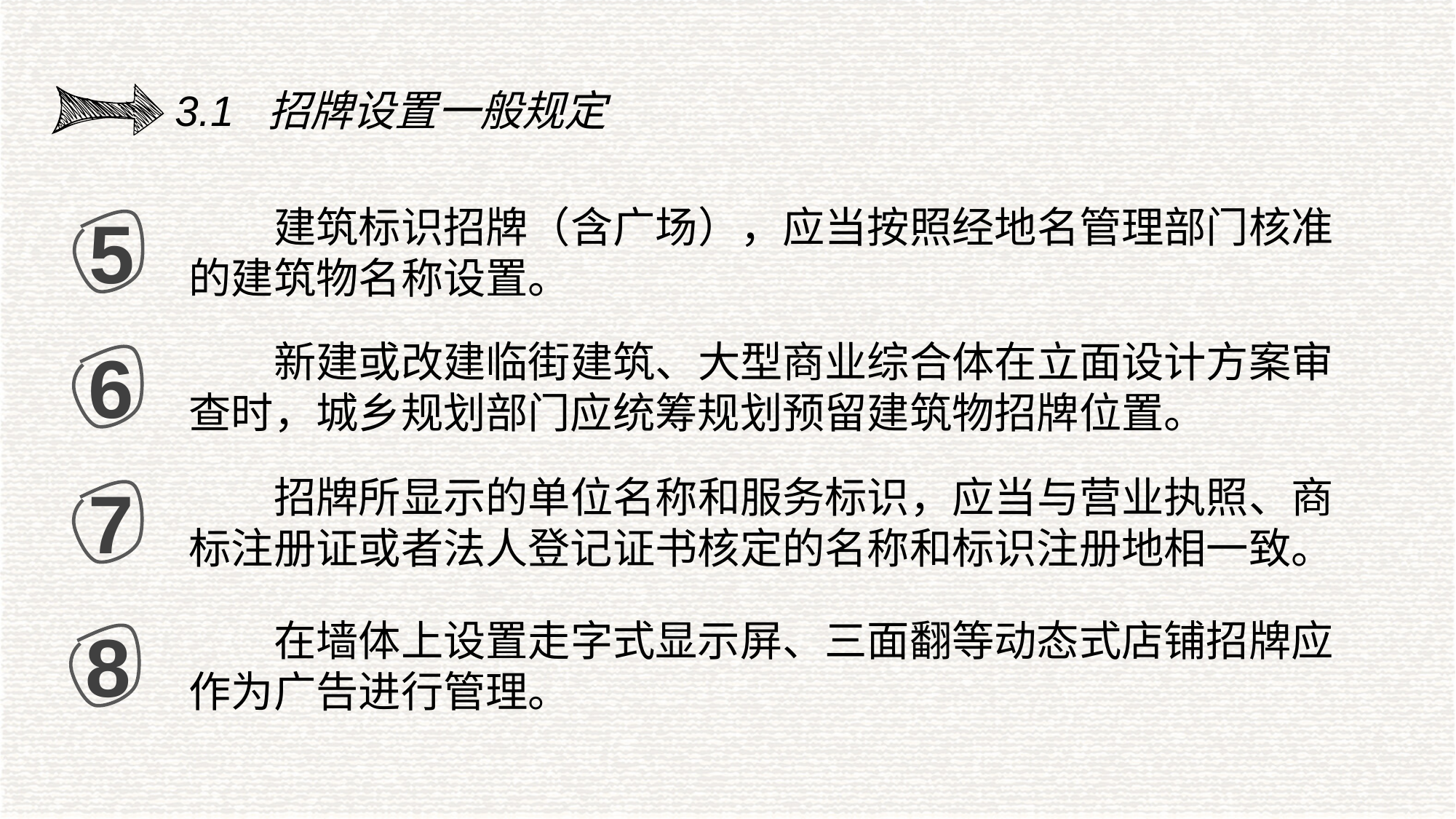

3.1  招牌设置一般规定

建筑标识招牌（含广场），应当按照经地名管理部门核准的建筑物名称设置。
5

新建或改建临街建筑、大型商业综合体在立面设计方案审查时，城乡规划部门应统筹规划预留建筑物招牌位置。
6

招牌所显示的单位名称和服务标识，应当与营业执照、商标注册证或者法人登记证书核定的名称和标识注册地相一致。
7

在墙体上设置走字式显示屏、三面翻等动态式店铺招牌应作为广告进行管理。
8